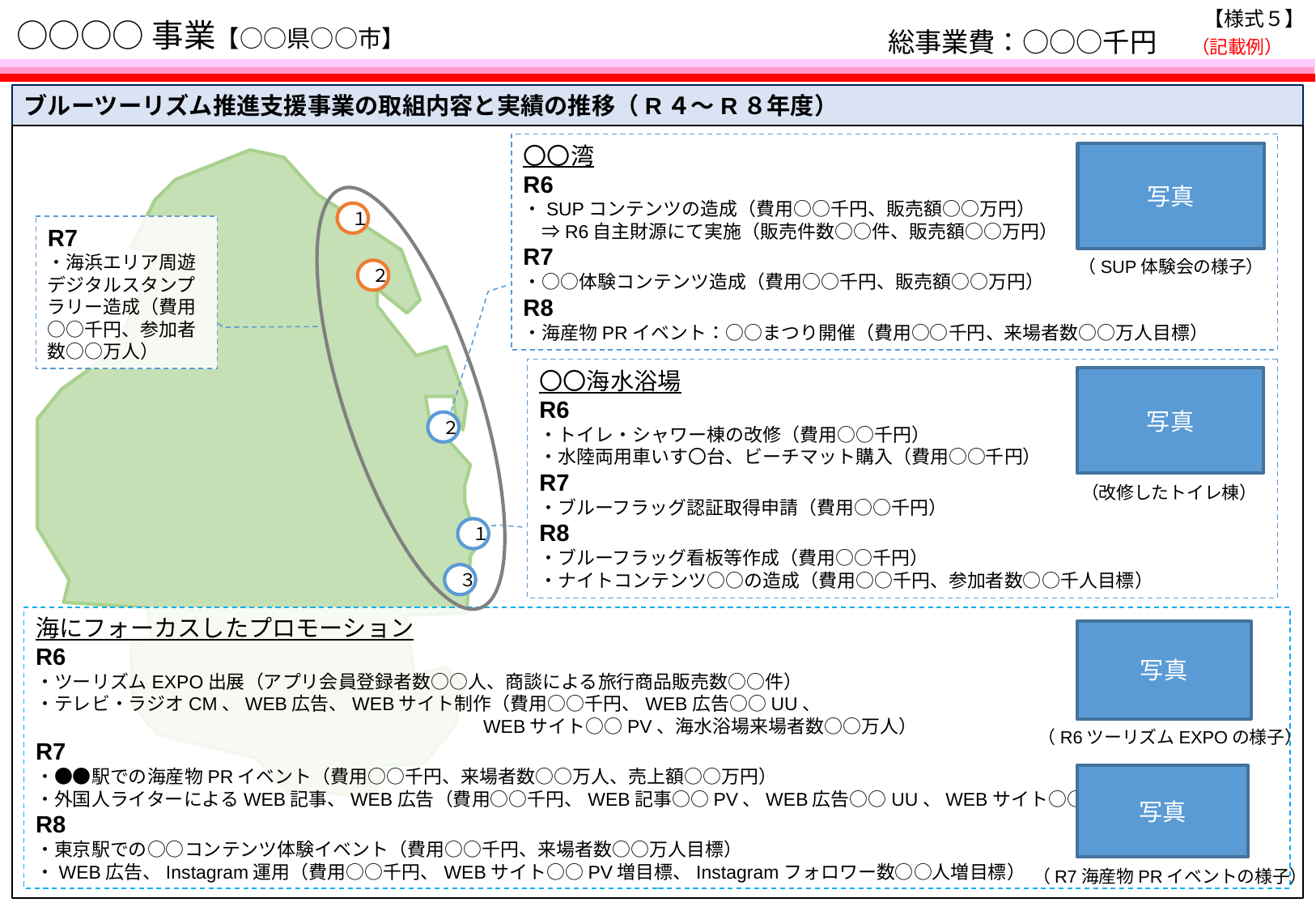

【様式５】
# ○○○○事業【○○県○○市】
総事業費：○○○千円
（記載例）
ブルーツーリズム推進支援事業の取組内容と実績の推移（R４～R８年度）

〇〇湾
R6
・SUPコンテンツの造成（費用○○千円、販売額○○万円）
　⇒R6自主財源にて実施（販売件数○○件、販売額○○万円）
R7
・○○体験コンテンツ造成（費用○○千円、販売額○○万円）
R8
・海産物PRイベント：○○まつり開催（費用○○千円、来場者数○○万人目標）
写真

１
R7
・海浜エリア周遊デジタルスタンプラリー造成（費用○○千円、参加者数○○万人）
（SUP体験会の様子）
２
〇〇海水浴場
R6
・トイレ・シャワー棟の改修（費用○○千円）
・水陸両用車いす〇台、ビーチマット購入（費用○○千円）
R7
・ブルーフラッグ認証取得申請（費用○○千円）
R8
・ブルーフラッグ看板等作成（費用○○千円）
・ナイトコンテンツ○○の造成（費用○○千円、参加者数○○千人目標）
写真
２
（改修したトイレ棟）
１
３
海にフォーカスしたプロモーション
R6
・ツーリズムEXPO出展（アプリ会員登録者数○○人、商談による旅行商品販売数○○件）
・テレビ・ラジオCM、WEB広告、WEBサイト制作（費用○○千円、WEB広告○○UU、
			　　　　 WEBサイト○○PV、海水浴場来場者数○○万人）
R7
・●●駅での海産物PRイベント（費用○○千円、来場者数○○万人、売上額○○万円）
・外国人ライターによるWEB記事、WEB広告（費用○○千円、WEB記事○○PV、WEB広告○○UU、WEBサイト○○PV）
R8
・東京駅での○○コンテンツ体験イベント（費用○○千円、来場者数○○万人目標）
・WEB広告、Instagram運用（費用○○千円、WEBサイト○○PV増目標、Instagramフォロワー数○○人増目標）
写真
（R6ツーリズムEXPOの様子）
写真
（R7海産物PRイベントの様子）